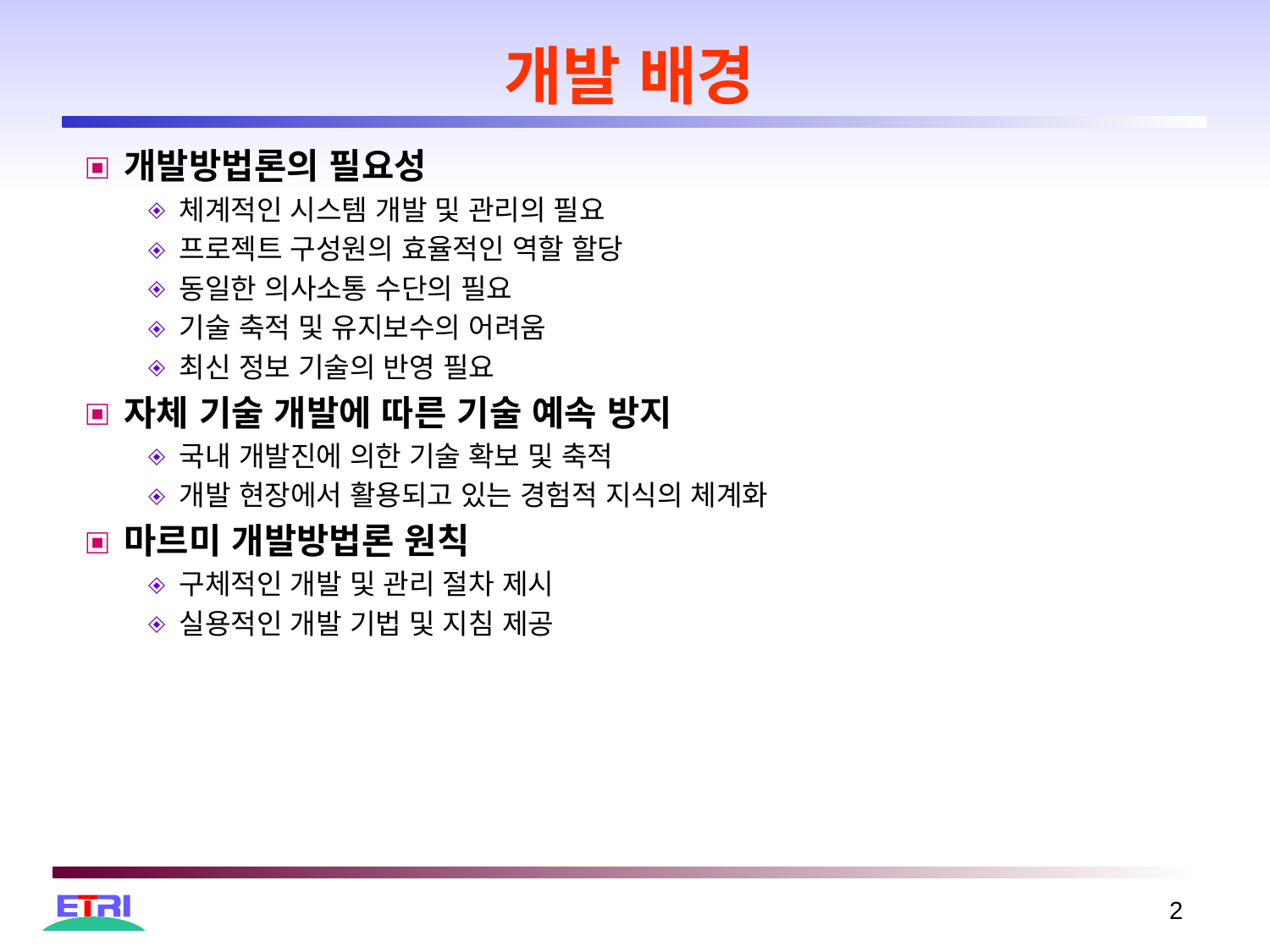

# 개발 배경
개발방법론의 필요성
체계적인 시스템 개발 및 관리의 필요
프로젝트 구성원의 효율적인 역할 할당
동일한 의사소통 수단의 필요
기술 축적 및 유지보수의 어려움
최신 정보 기술의 반영 필요
자체 기술 개발에 따른 기술 예속 방지
국내 개발진에 의한 기술 확보 및 축적
개발 현장에서 활용되고 있는 경험적 지식의 체계화
마르미 개발방법론 원칙
구체적인 개발 및 관리 절차 제시
실용적인 개발 기법 및 지침 제공

2